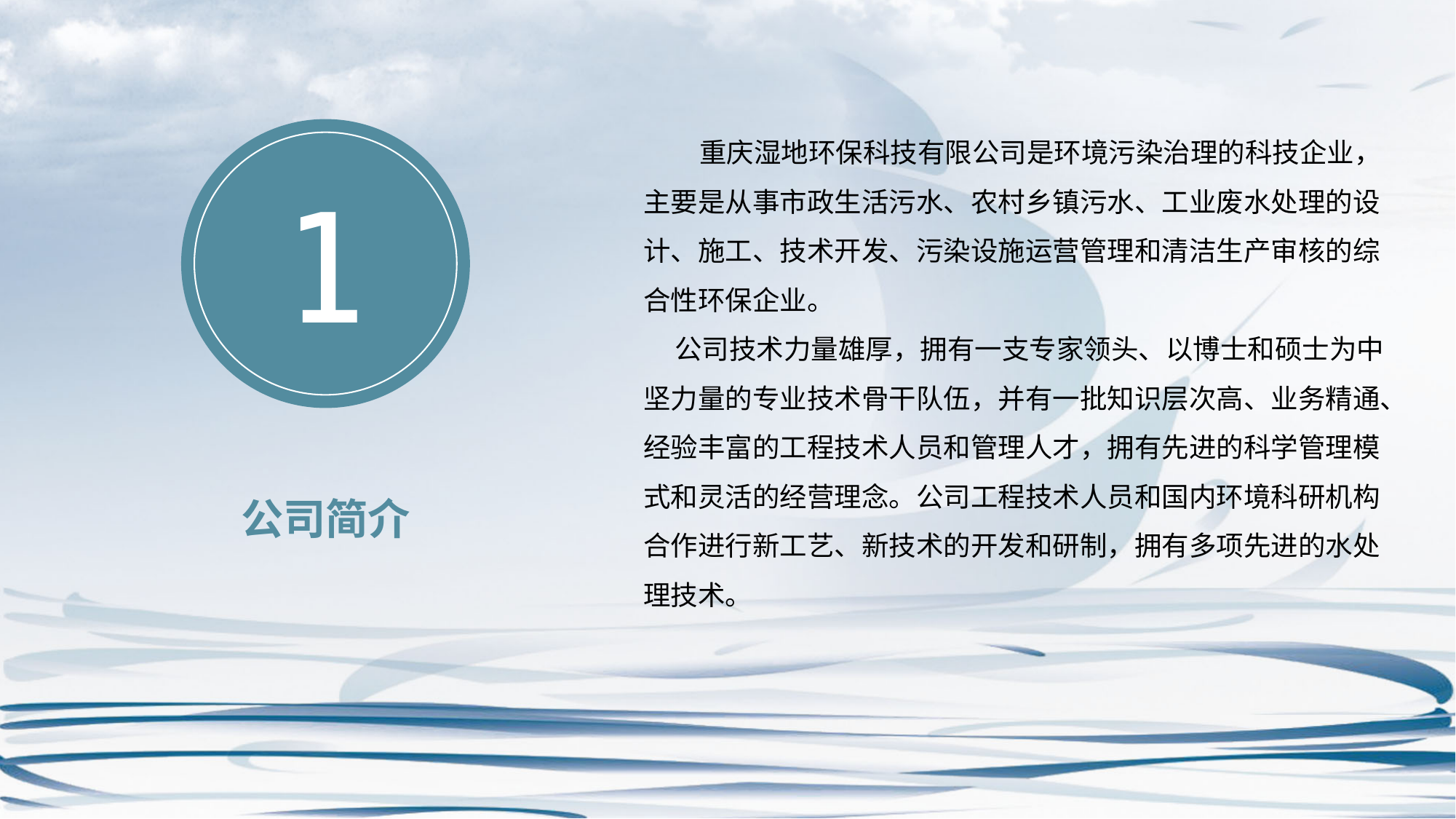

重庆湿地环保科技有限公司是环境污染治理的科技企业，主要是从事市政生活污水、农村乡镇污水、工业废水处理的设计、施工、技术开发、污染设施运营管理和清洁生产审核的综合性环保企业。
    公司技术力量雄厚，拥有一支专家领头、以博士和硕士为中坚力量的专业技术骨干队伍，并有一批知识层次高、业务精通、经验丰富的工程技术人员和管理人才，拥有先进的科学管理模式和灵活的经营理念。公司工程技术人员和国内环境科研机构合作进行新工艺、新技术的开发和研制，拥有多项先进的水处理技术。

1
公司简介